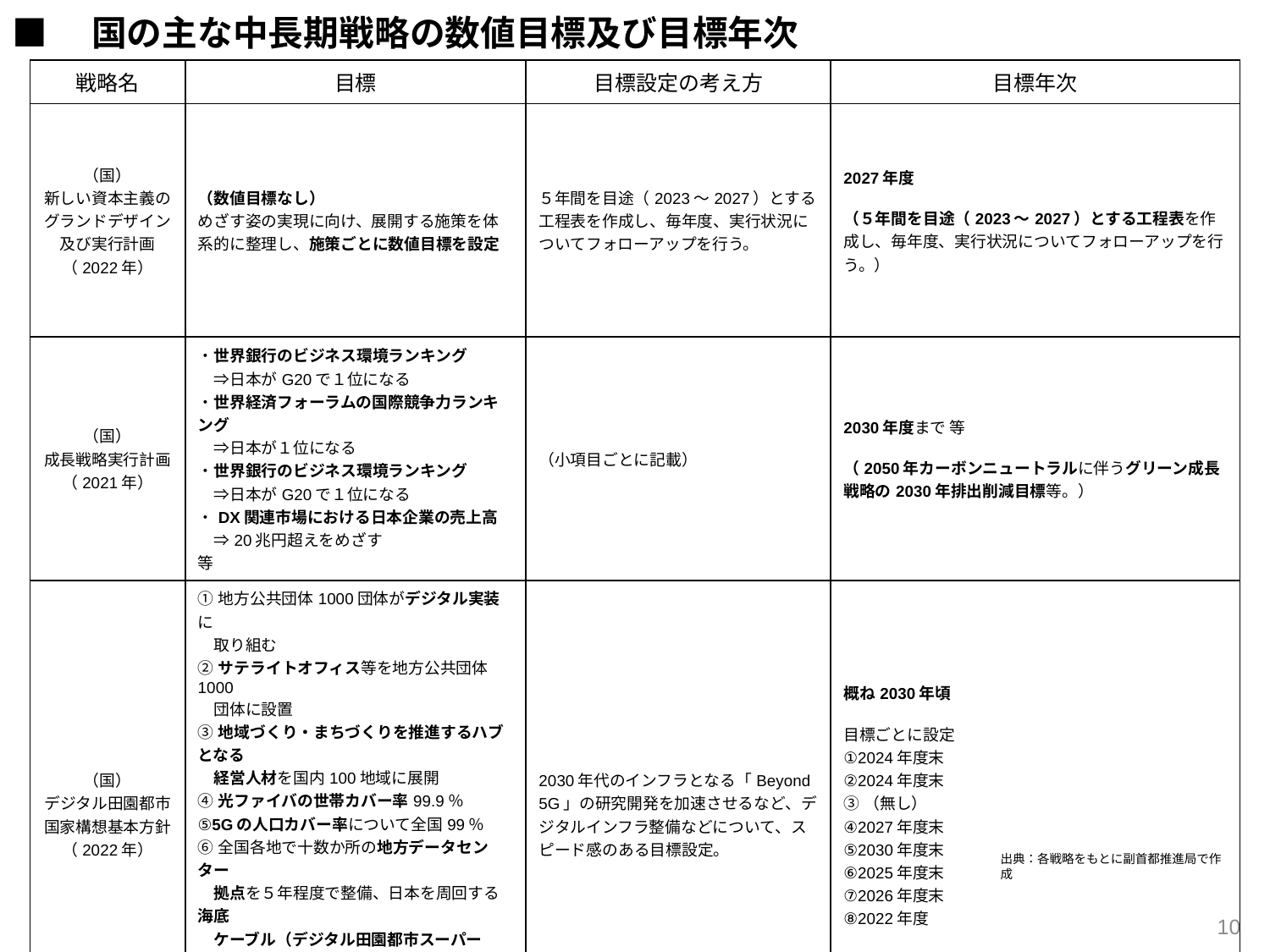

■　国の主な中長期戦略の数値目標及び目標年次
| 戦略名 | 目標 | 目標設定の考え方 | 目標年次 |
| --- | --- | --- | --- |
| （国） 新しい資本主義の グランドデザイン及び実行計画 （2022年） | （数値目標なし） めざす姿の実現に向け、展開する施策を体系的に整理し、施策ごとに数値目標を設定 | ５年間を目途（2023～2027）とする工程表を作成し、毎年度、実行状況についてフォローアップを行う。 | 2027年度 （５年間を目途（2023～2027）とする工程表を作成し、毎年度、実行状況についてフォローアップを行う。） |
| （国） 成長戦略実行計画 （2021年） | ・世界銀行のビジネス環境ランキング 　⇒日本がG20で１位になる ・世界経済フォーラムの国際競争力ランキング 　⇒日本が１位になる ・世界銀行のビジネス環境ランキング 　⇒日本がG20で１位になる ・DX関連市場における日本企業の売上高 　⇒20兆円超えをめざす　　　　　　　　等 | （小項目ごとに記載） | 2030年度まで 等 （2050年カーボンニュートラルに伴うグリーン成長戦略の2030年排出削減目標等。） |
| （国） デジタル田園都市国家構想基本方針 （2022年） | ①地方公共団体1000団体がデジタル実装に 　取り組む ②サテライトオフィス等を地方公共団体1000 　団体に設置 ③地域づくり・まちづくりを推進するハブとなる 　経営人材を国内100地域に展開 ④光ファイバの世帯カバー率99.9％ ⑤5Gの人口カバー率について全国99％ ⑥全国各地で十数か所の地方データセンター 　拠点を５年程度で整備、日本を周回する海底 　ケーブル（デジタル田園都市スーパー 　ハイウェイ）を完成させる ⑦デジタル推進人材230万人育成を目指す ⑧デジタル推進委員を全国２万人以上でスタート | 2030年代のインフラとなる「Beyond 5G」の研究開発を加速させるなど、デジタルインフラ整備などについて、スピード感のある目標設定。 | 概ね2030年頃 目標ごとに設定 ①2024年度末 ②2024年度末 ③（無し） ④2027年度末 ⑤2030年度末 ⑥2025年度末 ⑦2026年度末 ⑧2022年度 |
出典：各戦略をもとに副首都推進局で作成
10